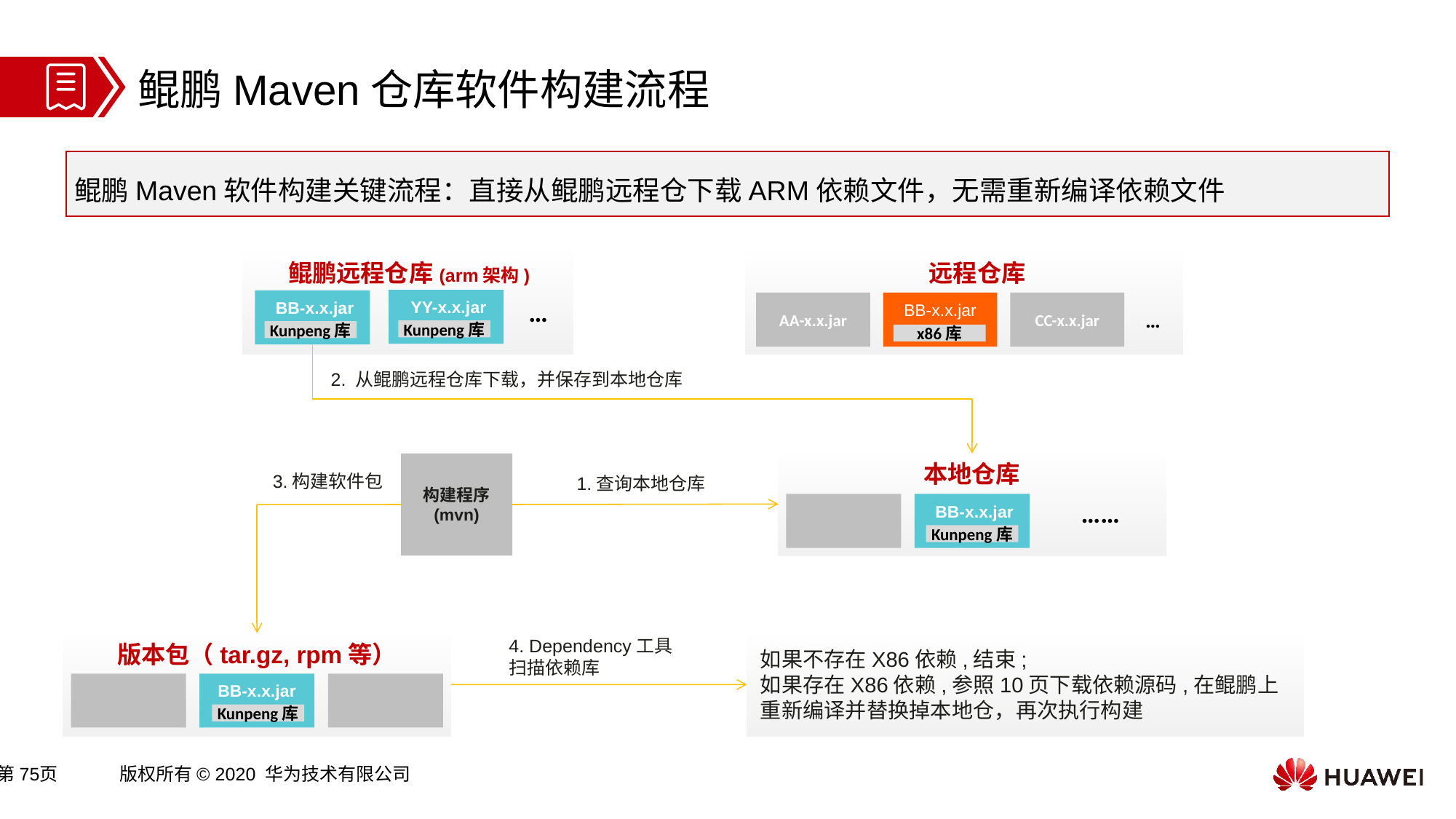

鲲鹏Maven仓库软件构建流程

鲲鹏Maven软件构建关键流程：直接从鲲鹏远程仓下载ARM依赖文件，无需重新编译依赖文件

鲲鹏远程仓库(arm架构)
远程仓库
…
 YY-x.x.jar

 BB-x.x.jar

AA-x.x.jar
BB-x.x.jar

CC-x.x.jar
…
Kunpeng库
Kunpeng库
x86库
2. 从鲲鹏远程仓库下载，并保存到本地仓库

构建程序
(mvn)
本地仓库
3.构建软件包
1.查询本地仓库
……

 BB-x.x.jar

Kunpeng库
4. Dependency工具扫描依赖库

版本包（tar.gz, rpm等）
如果不存在X86依赖,结束;
如果存在X86依赖,参照10页下载依赖源码,在鲲鹏上重新编译并替换掉本地仓，再次执行构建

 BB-x.x.jar

Kunpeng库